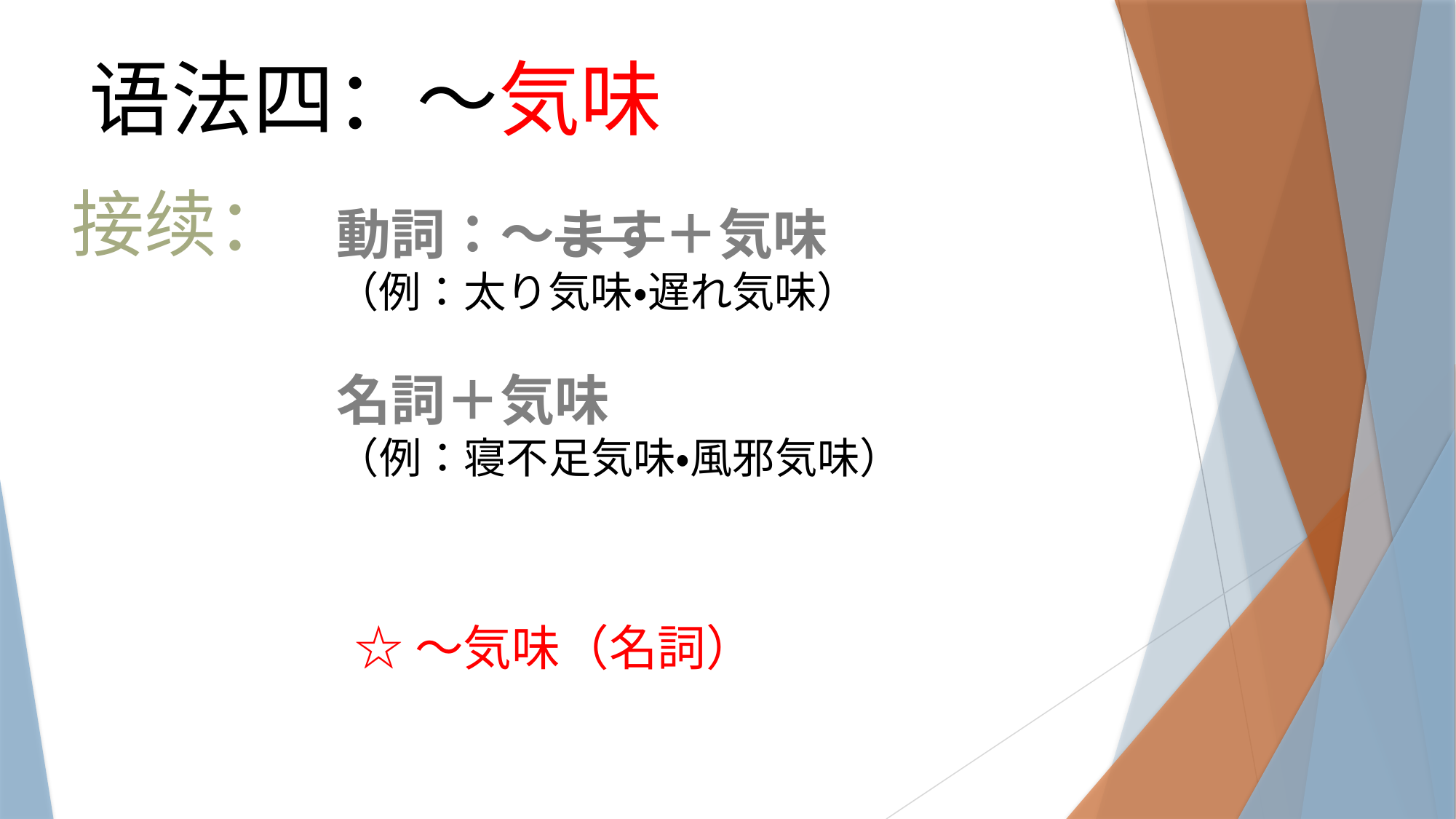

语法四：～気味
接续：
動詞：～ます＋気味
（例：太り気味・遅れ気味）
名詞＋気味
（例：寝不足気味・風邪気味）
☆～気味（名詞）